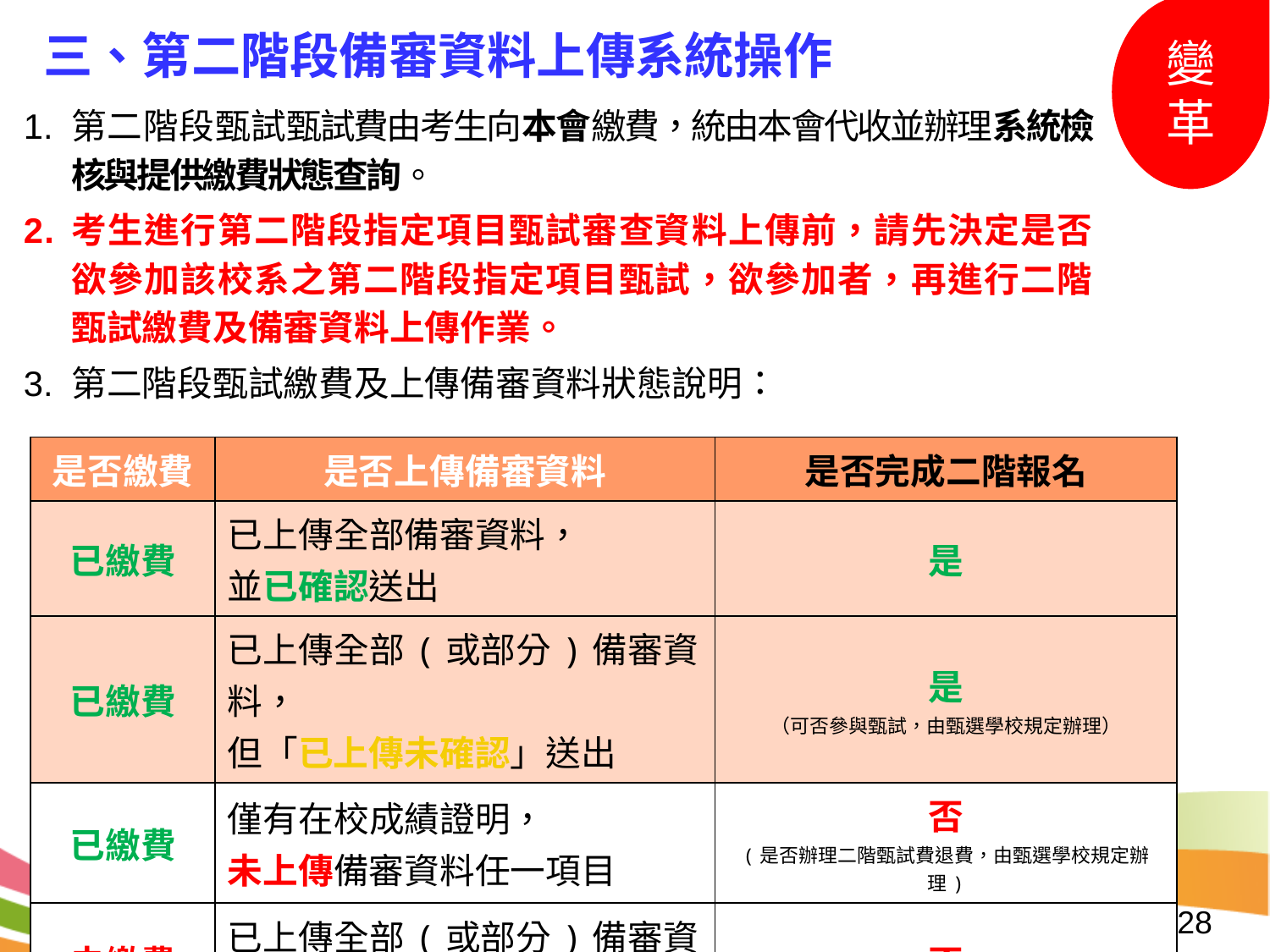

三、第二階段備審資料上傳系統操作
變革
第二階段甄試甄試費由考生向本會繳費，統由本會代收並辦理系統檢核與提供繳費狀態查詢。
考生進行第二階段指定項目甄試審查資料上傳前，請先決定是否欲參加該校系之第二階段指定項目甄試，欲參加者，再進行二階甄試繳費及備審資料上傳作業。
第二階段甄試繳費及上傳備審資料狀態說明：
| 是否繳費 | 是否上傳備審資料 | 是否完成二階報名 |
| --- | --- | --- |
| 已繳費 | 已上傳全部備審資料， 並已確認送出 | 是 |
| 已繳費 | 已上傳全部(或部分)備審資料， 但「已上傳未確認」送出 | 是 （可否參與甄試，由甄選學校規定辦理） |
| 已繳費 | 僅有在校成績證明， 未上傳備審資料任一項目 | 否 (是否辦理二階甄試費退費，由甄選學校規定辦理) |
| 未繳費 | 已上傳全部(或部分)備審資料，並已確認送出 | 否 |
| 未繳費 | 未上傳備審資料任一項目 | 否 |